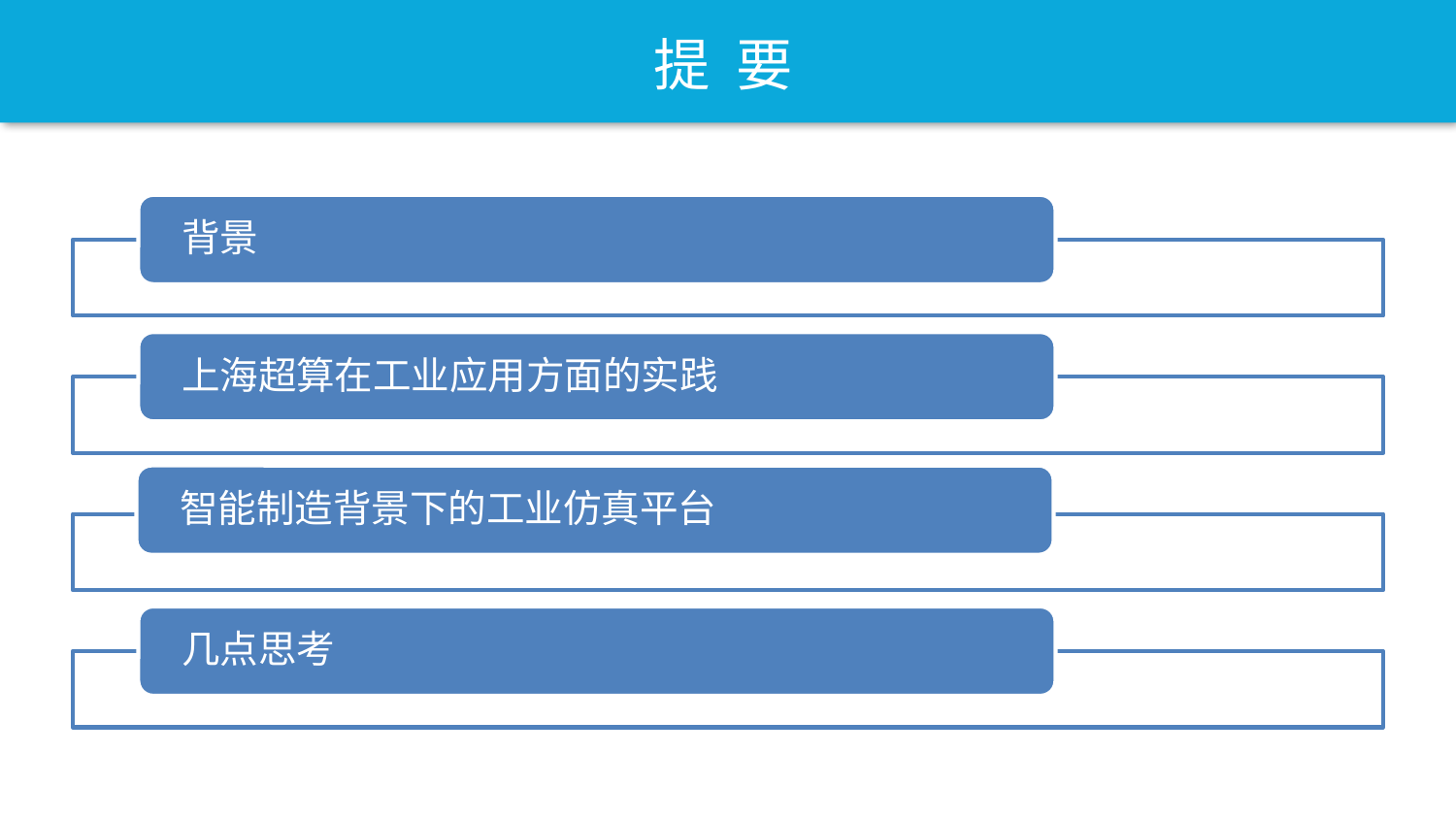

# 提  要
背景
上海超算在工业应用方面的实践
智能制造背景下的工业仿真平台
几点思考